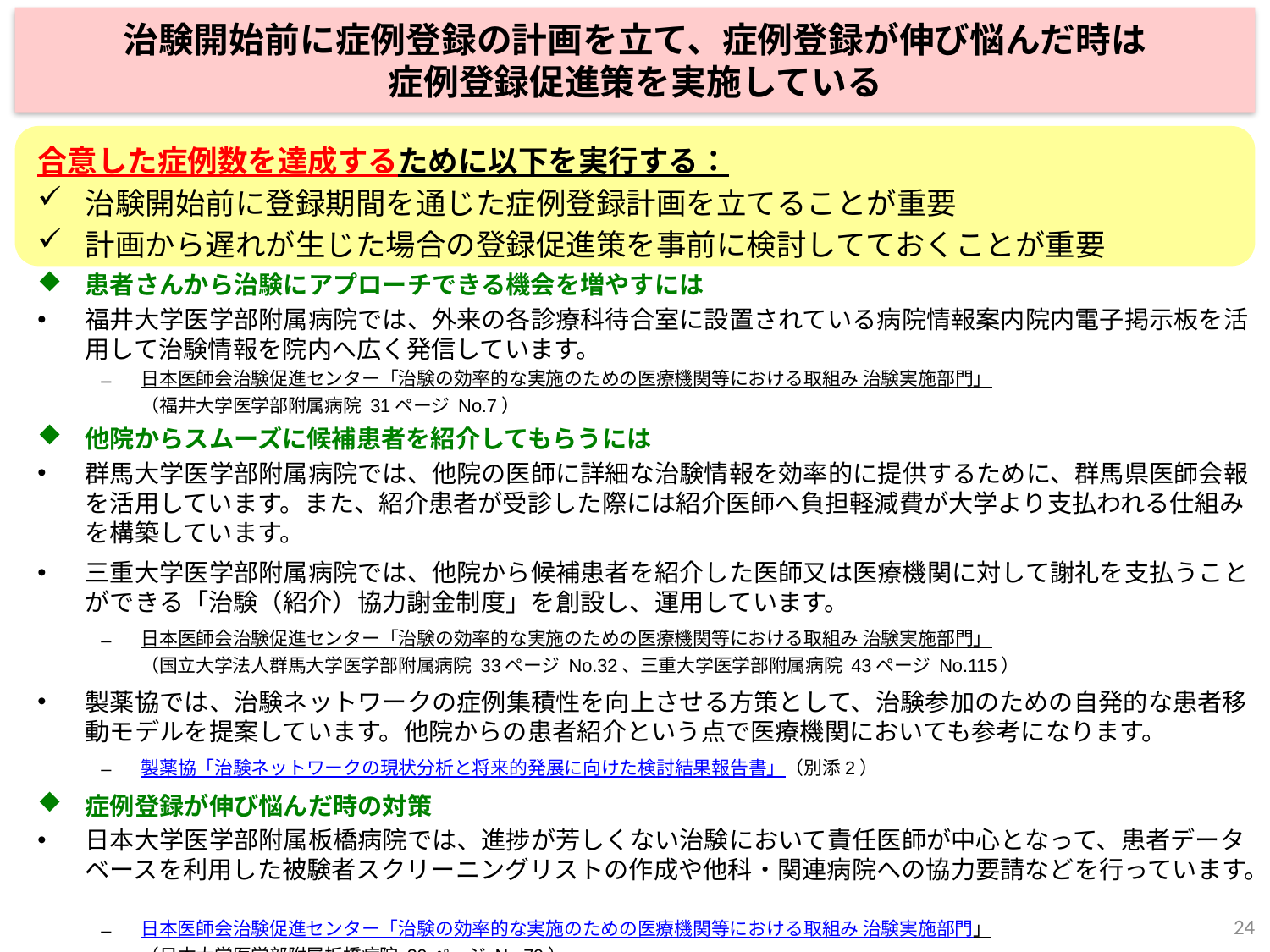

治験開始前に症例登録の計画を立て、症例登録が伸び悩んだ時は
症例登録促進策を実施している

合意した症例数を達成するために以下を実行する：
治験開始前に登録期間を通じた症例登録計画を立てることが重要
計画から遅れが生じた場合の登録促進策を事前に検討してておくことが重要

患者さんから治験にアプローチできる機会を増やすには
福井大学医学部附属病院では、外来の各診療科待合室に設置されている病院情報案内院内電子掲示板を活用して治験情報を院内へ広く発信しています。
日本医師会治験促進センター「治験の効率的な実施のための医療機関等における取組み 治験実施部門」
（福井大学医学部附属病院 31ページ No.7）

他院からスムーズに候補患者を紹介してもらうには
群馬大学医学部附属病院では、他院の医師に詳細な治験情報を効率的に提供するために、群馬県医師会報を活用しています。また、紹介患者が受診した際には紹介医師へ負担軽減費が大学より支払われる仕組みを構築しています。
三重大学医学部附属病院では、他院から候補患者を紹介した医師又は医療機関に対して謝礼を支払うことができる「治験（紹介）協力謝金制度」を創設し、運用しています。
日本医師会治験促進センター「治験の効率的な実施のための医療機関等における取組み 治験実施部門」
（国立大学法人群馬大学医学部附属病院 33ページ No.32、三重大学医学部附属病院 43ページ No.115）
製薬協では、治験ネットワークの症例集積性を向上させる方策として、治験参加のための自発的な患者移動モデルを提案しています。他院からの患者紹介という点で医療機関においても参考になります。
製薬協「治験ネットワークの現状分析と将来的発展に向けた検討結果報告書」（別添2）

症例登録が伸び悩んだ時の対策
日本大学医学部附属板橋病院では、進捗が芳しくない治験において責任医師が中心となって、患者データベースを利用した被験者スクリーニングリストの作成や他科・関連病院への協力要請などを行っています。
日本医師会治験促進センター「治験の効率的な実施のための医療機関等における取組み 治験実施部門」
（日本大学医学部附属板橋病院 39ページ No.79）

24